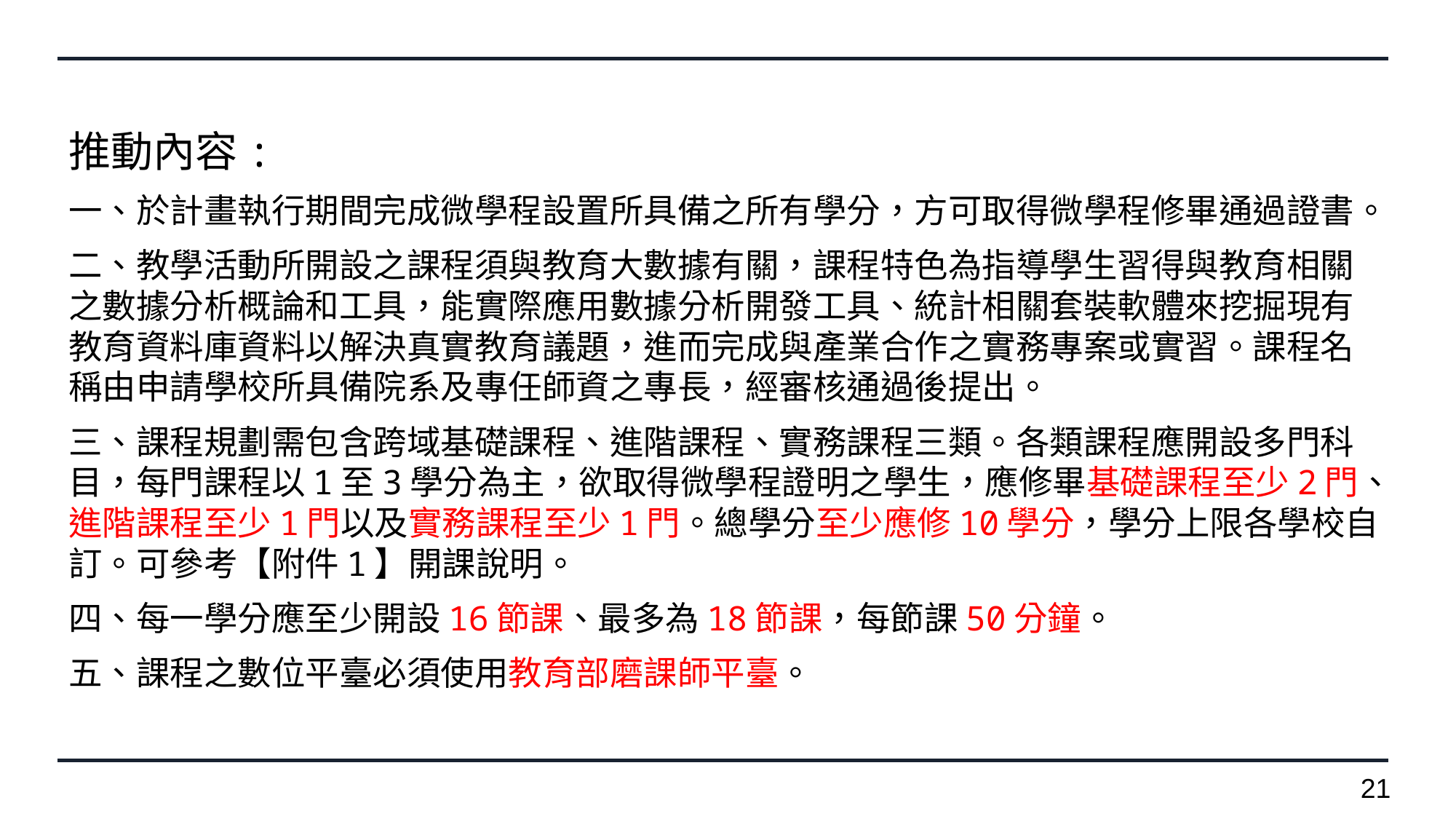

推動內容:
一、於計畫執行期間完成微學程設置所具備之所有學分，方可取得微學程修畢通過證書。
二、教學活動所開設之課程須與教育大數據有關，課程特色為指導學生習得與教育相關之數據分析概論和工具，能實際應用數據分析開發工具、統計相關套裝軟體來挖掘現有教育資料庫資料以解決真實教育議題，進而完成與產業合作之實務專案或實習。課程名稱由申請學校所具備院系及專任師資之專長，經審核通過後提出。
三、課程規劃需包含跨域基礎課程、進階課程、實務課程三類。各類課程應開設多門科目，每門課程以1至3學分為主，欲取得微學程證明之學生，應修畢基礎課程至少2門、進階課程至少1門以及實務課程至少1門。總學分至少應修10學分，學分上限各學校自訂。可參考【附件1】開課說明。
四、每一學分應至少開設16節課、最多為18節課，每節課50分鐘。
五、課程之數位平臺必須使用教育部磨課師平臺。

21